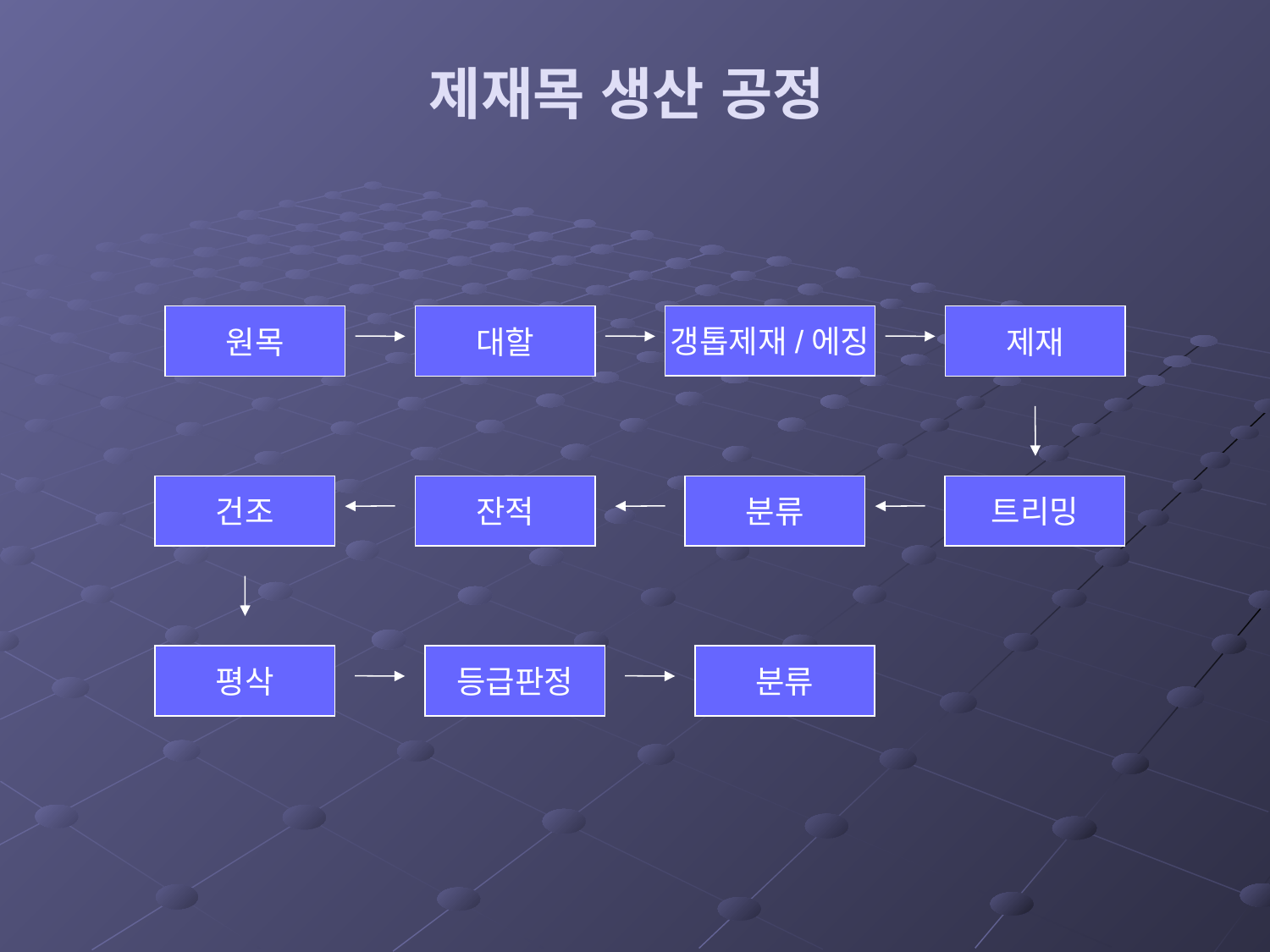

# 제재목 생산 공정
원목
대할
갱톱제재/에징
제재

건조
잔적
분류
트리밍

평삭
등급판정
분류